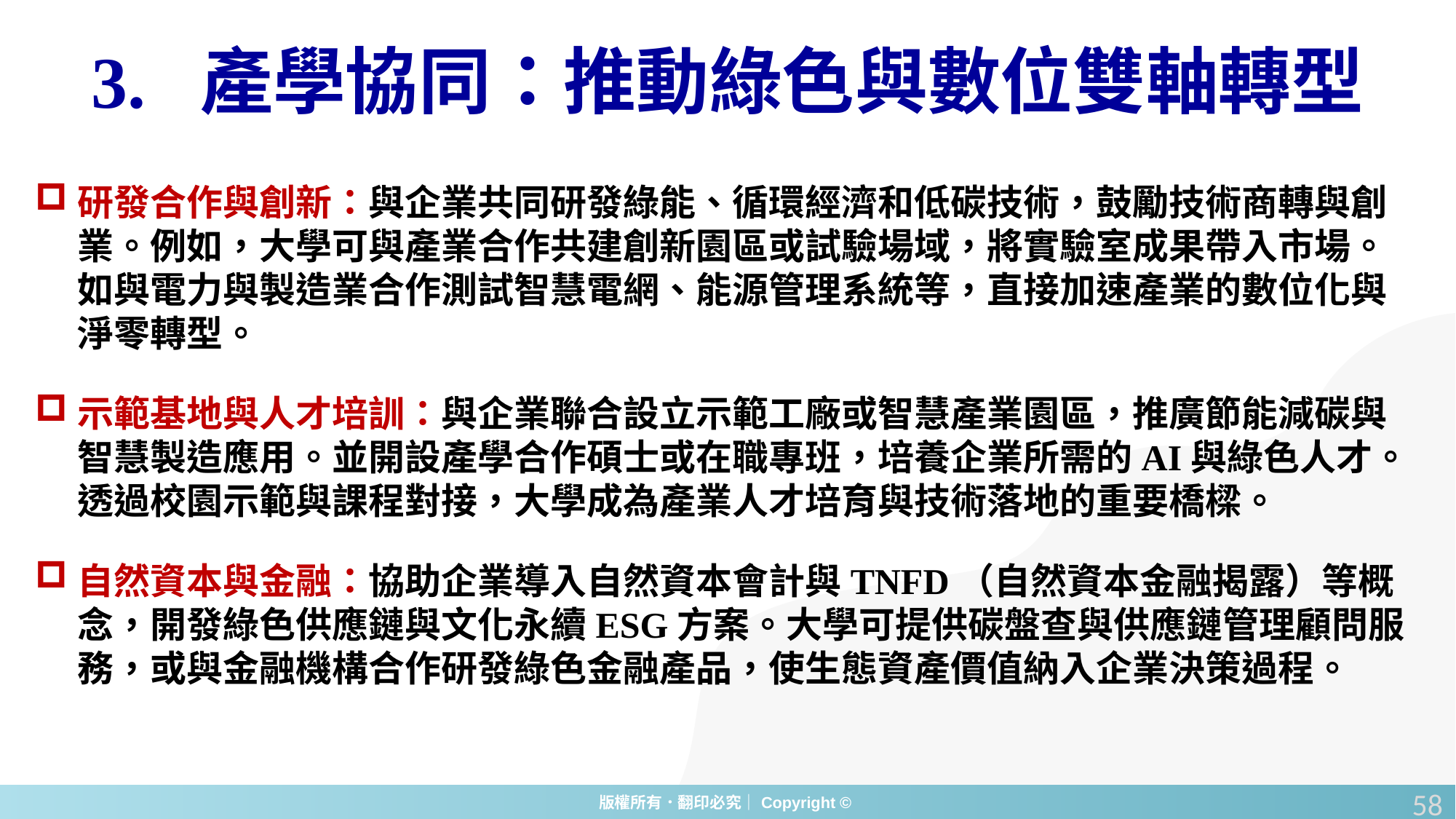

# 3.	產學協同：推動綠色與數位雙軸轉型
研發合作與創新：與企業共同研發綠能、循環經濟和低碳技術，鼓勵技術商轉與創業。例如，大學可與產業合作共建創新園區或試驗場域，將實驗室成果帶入市場。如與電力與製造業合作測試智慧電網、能源管理系統等，直接加速產業的數位化與淨零轉型。
示範基地與人才培訓：與企業聯合設立示範工廠或智慧產業園區，推廣節能減碳與智慧製造應用。並開設產學合作碩士或在職專班，培養企業所需的AI與綠色人才。透過校園示範與課程對接，大學成為產業人才培育與技術落地的重要橋樑。
自然資本與金融：協助企業導入自然資本會計與TNFD（自然資本金融揭露）等概念，開發綠色供應鏈與文化永續ESG方案。大學可提供碳盤查與供應鏈管理顧問服務，或與金融機構合作研發綠色金融產品，使生態資產價值納入企業決策過程。
58